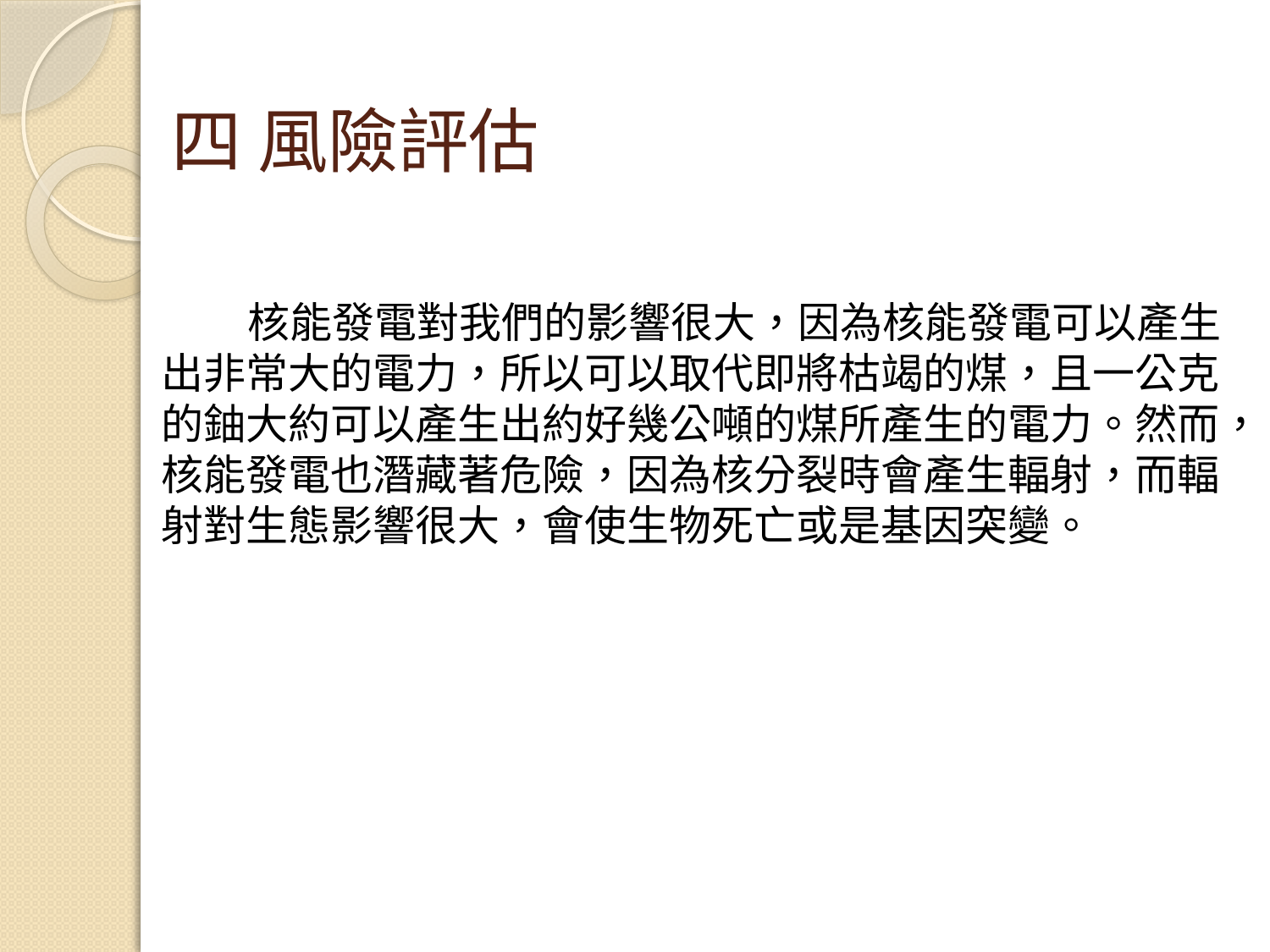

# 四 風險評估

        核能發電對我們的影響很大，因為核能發電可以產生出非常大的電力，所以可以取代即將枯竭的煤，且一公克的鈾大約可以產生出約好幾公噸的煤所產生的電力。然而，核能發電也潛藏著危險，因為核分裂時會產生輻射，而輻射對生態影響很大，會使生物死亡或是基因突變。